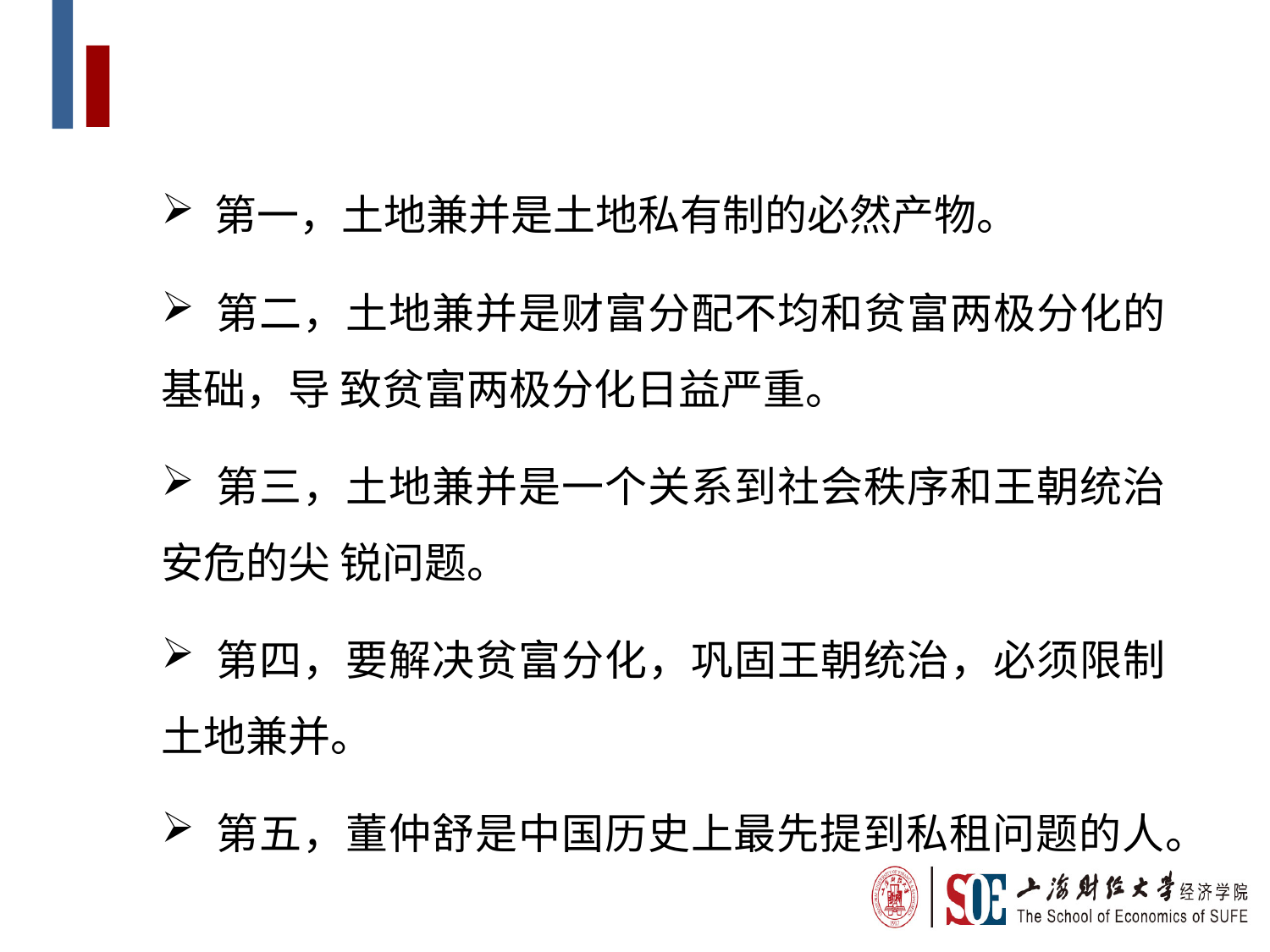

第一，土地兼并是土地私有制的必然产物。
 第二，土地兼并是财富分配不均和贫富两极分化的基础，导 致贫富两极分化日益严重。
 第三，土地兼并是一个关系到社会秩序和王朝统治安危的尖 锐问题。
 第四，要解决贫富分化，巩固王朝统治，必须限制土地兼并。
 第五，董仲舒是中国历史上最先提到私租问题的人。